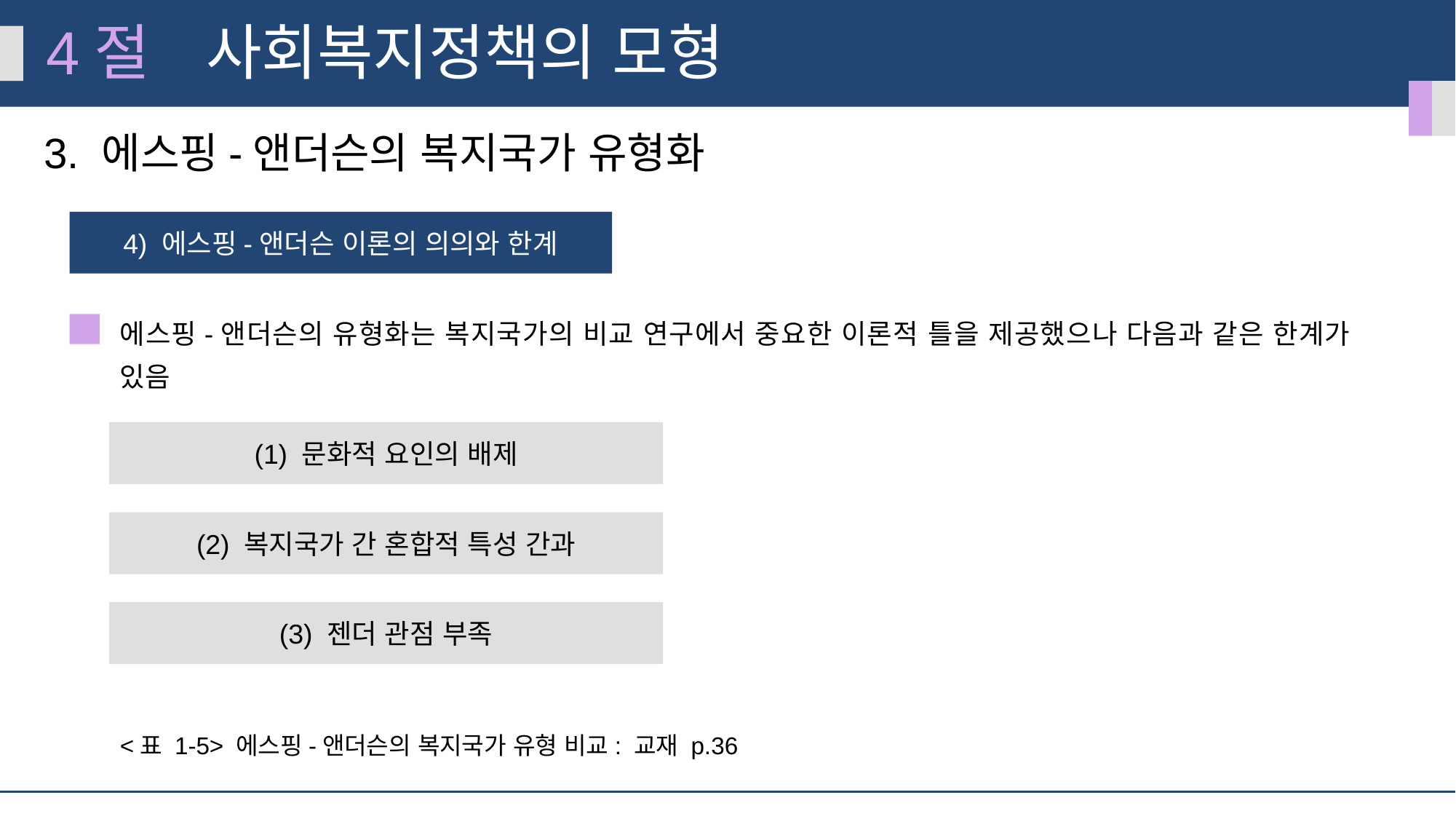

4절
사회복지정책의 모형
3. 에스핑-앤더슨의 복지국가 유형화
4) 에스핑-앤더슨 이론의 의의와 한계
에스핑-앤더슨의 유형화는 복지국가의 비교 연구에서 중요한 이론적 틀을 제공했으나 다음과 같은 한계가 있음

(1) 문화적 요인의 배제
(2) 복지국가 간 혼합적 특성 간과
(3) 젠더 관점 부족
<표 1-5> 에스핑-앤더슨의 복지국가 유형 비교: 교재 p.36